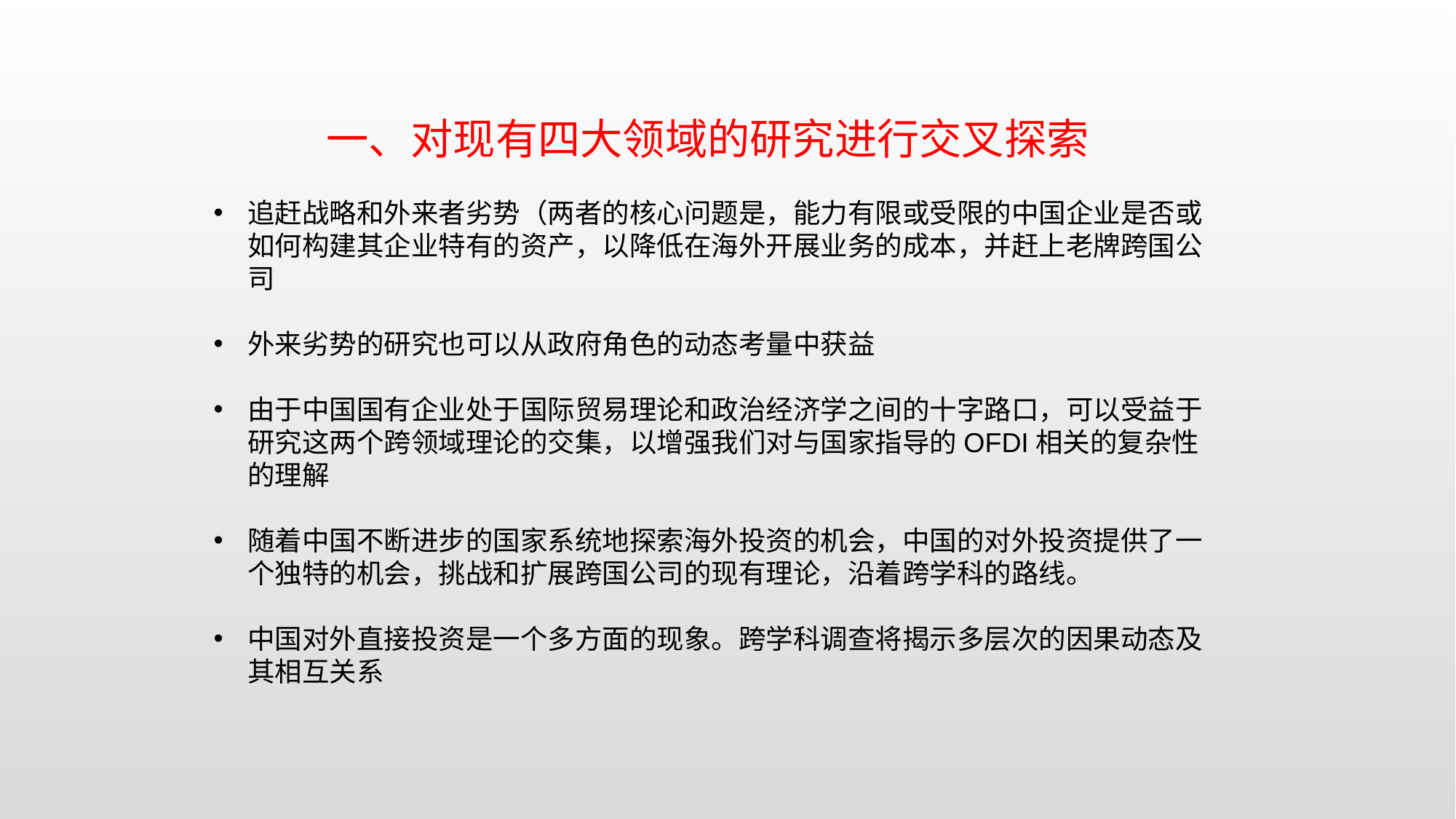

一、对现有四大领域的研究进行交叉探索
追赶战略和外来者劣势（两者的核心问题是，能力有限或受限的中国企业是否或如何构建其企业特有的资产，以降低在海外开展业务的成本，并赶上老牌跨国公司

外来劣势的研究也可以从政府角色的动态考量中获益

由于中国国有企业处于国际贸易理论和政治经济学之间的十字路口，可以受益于研究这两个跨领域理论的交集，以增强我们对与国家指导的OFDI相关的复杂性的理解

随着中国不断进步的国家系统地探索海外投资的机会，中国的对外投资提供了一个独特的机会，挑战和扩展跨国公司的现有理论，沿着跨学科的路线。

中国对外直接投资是一个多方面的现象。跨学科调查将揭示多层次的因果动态及其相互关系